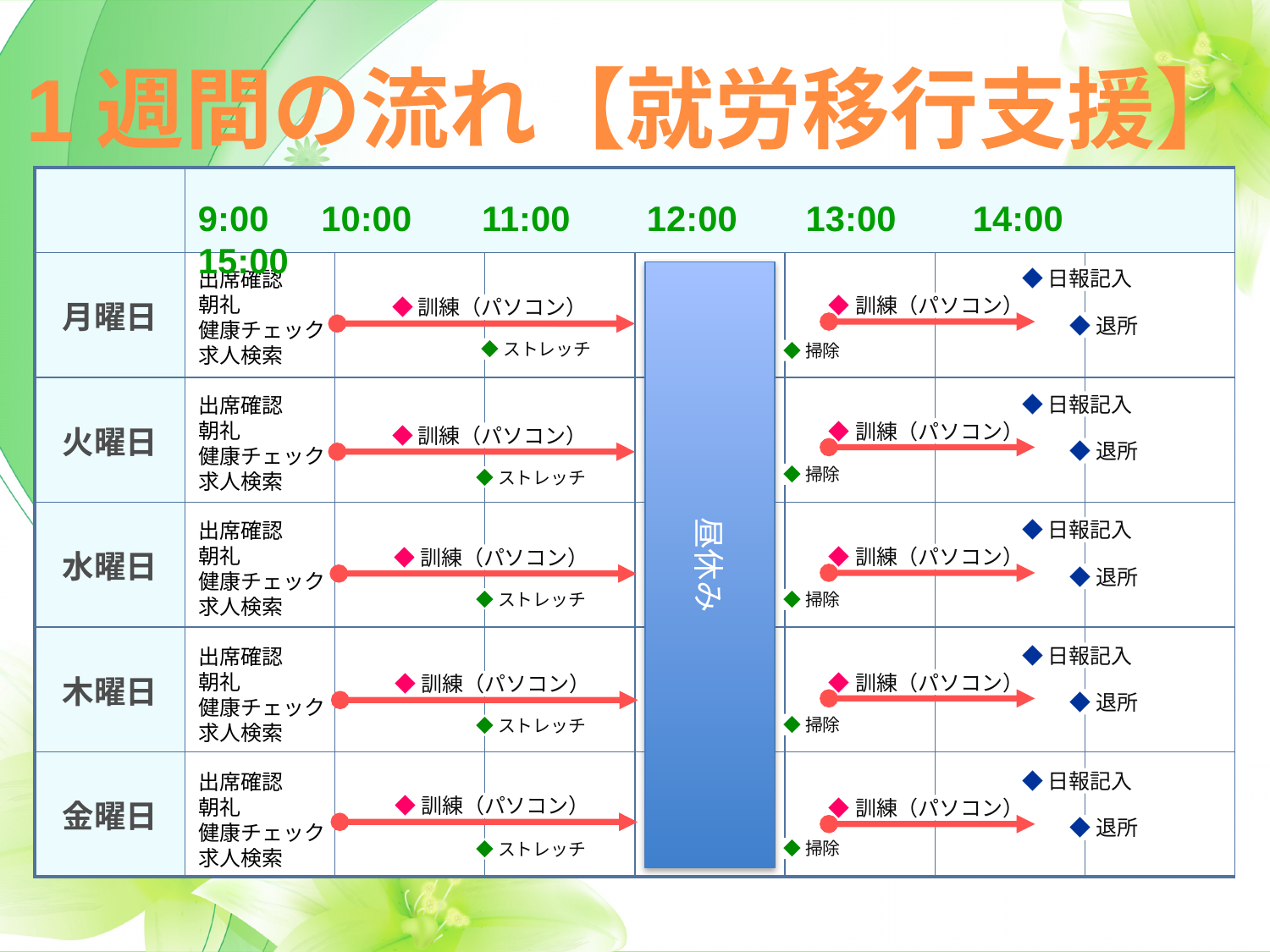

# 1週間の流れ【就労移行支援】
|  |  |  |  |  |  |  |  |
| --- | --- | --- | --- | --- | --- | --- | --- |
| 月曜日 |  |  |  |  |  |  |  |
| 火曜日 |  |  |  |  |  |  |  |
| 水曜日 |  |  |  |  |  |  |  |
| 木曜日 |  |  |  |  |  |  |  |
| 金曜日 |  |  |  |  |  |  |  |
9:00　10:00 　 11:00　   12:00　  13:00　   14:00　 15:00
出席確認
朝礼
健康チェック
求人検索
昼休み
◆日報記入
◆訓練（パソコン）
◆訓練（パソコン）
◆退所

◆ストレッチ
◆掃除
出席確認
朝礼
健康チェック
求人検索
◆日報記入
◆訓練（パソコン）
◆訓練（パソコン）
◆退所

◆掃除
◆ストレッチ
出席確認
朝礼
健康チェック
求人検索
◆日報記入
◆訓練（パソコン）
◆訓練（パソコン）
◆退所

◆ストレッチ
◆掃除
出席確認
朝礼
健康チェック
求人検索
◆日報記入
◆訓練（パソコン）
◆訓練（パソコン）
◆退所

◆掃除
◆ストレッチ
出席確認
朝礼
健康チェック
求人検索
◆日報記入
◆訓練（パソコン）
◆訓練（パソコン）
◆退所

◆掃除
◆ストレッチ